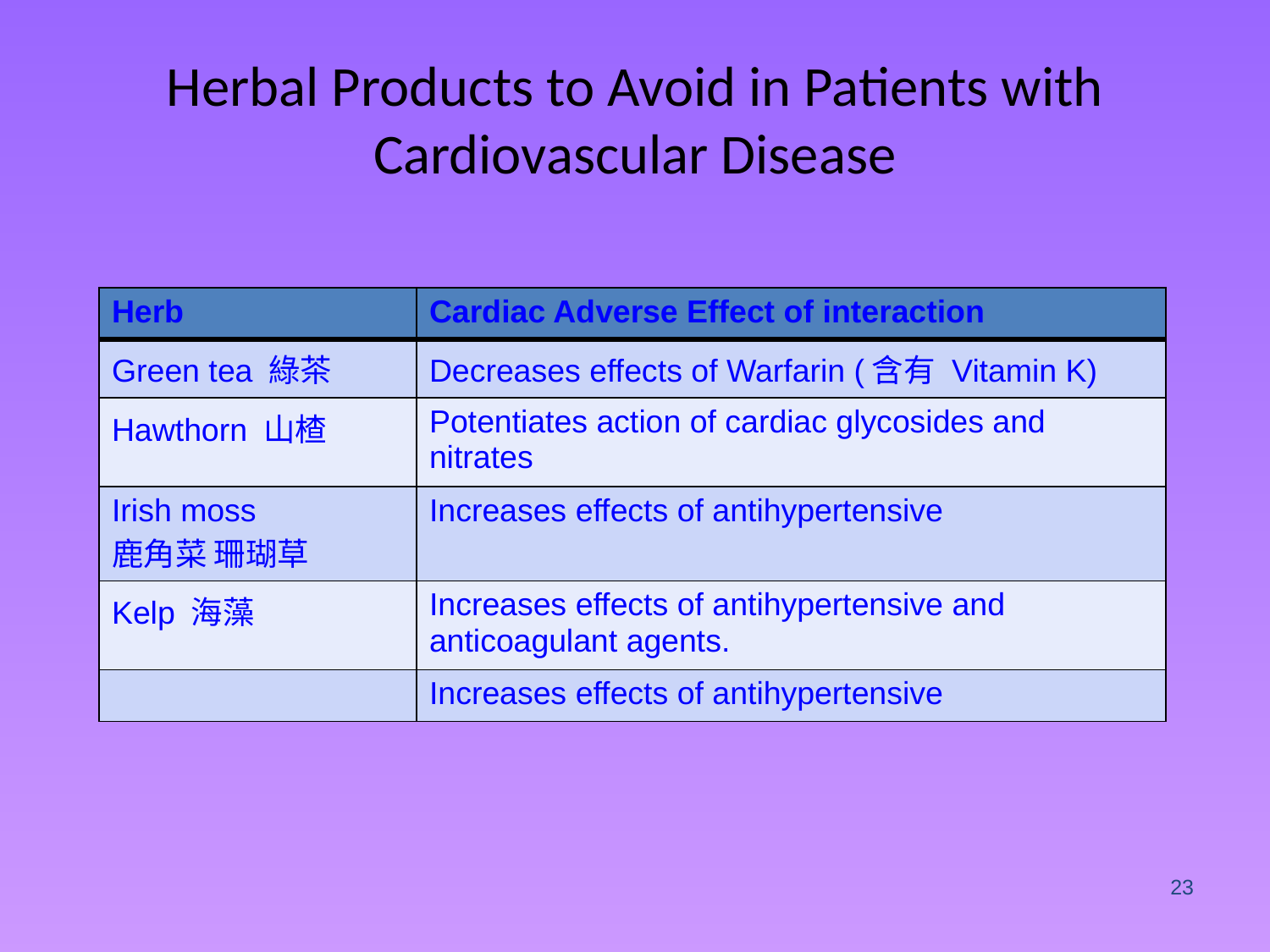

Herbal Products to Avoid in Patients with Cardiovascular Disease
| Herb | Cardiac Adverse Effect of interaction |
| --- | --- |
| Green tea 綠茶 | Decreases effects of Warfarin (含有 Vitamin K) |
| Hawthorn 山楂 | Potentiates action of cardiac glycosides and nitrates |
| Irish moss 鹿角菜 珊瑚草 | Increases effects of antihypertensive |
| Kelp 海藻 | Increases effects of antihypertensive and anticoagulant agents. |
|  | Increases effects of antihypertensive |
23